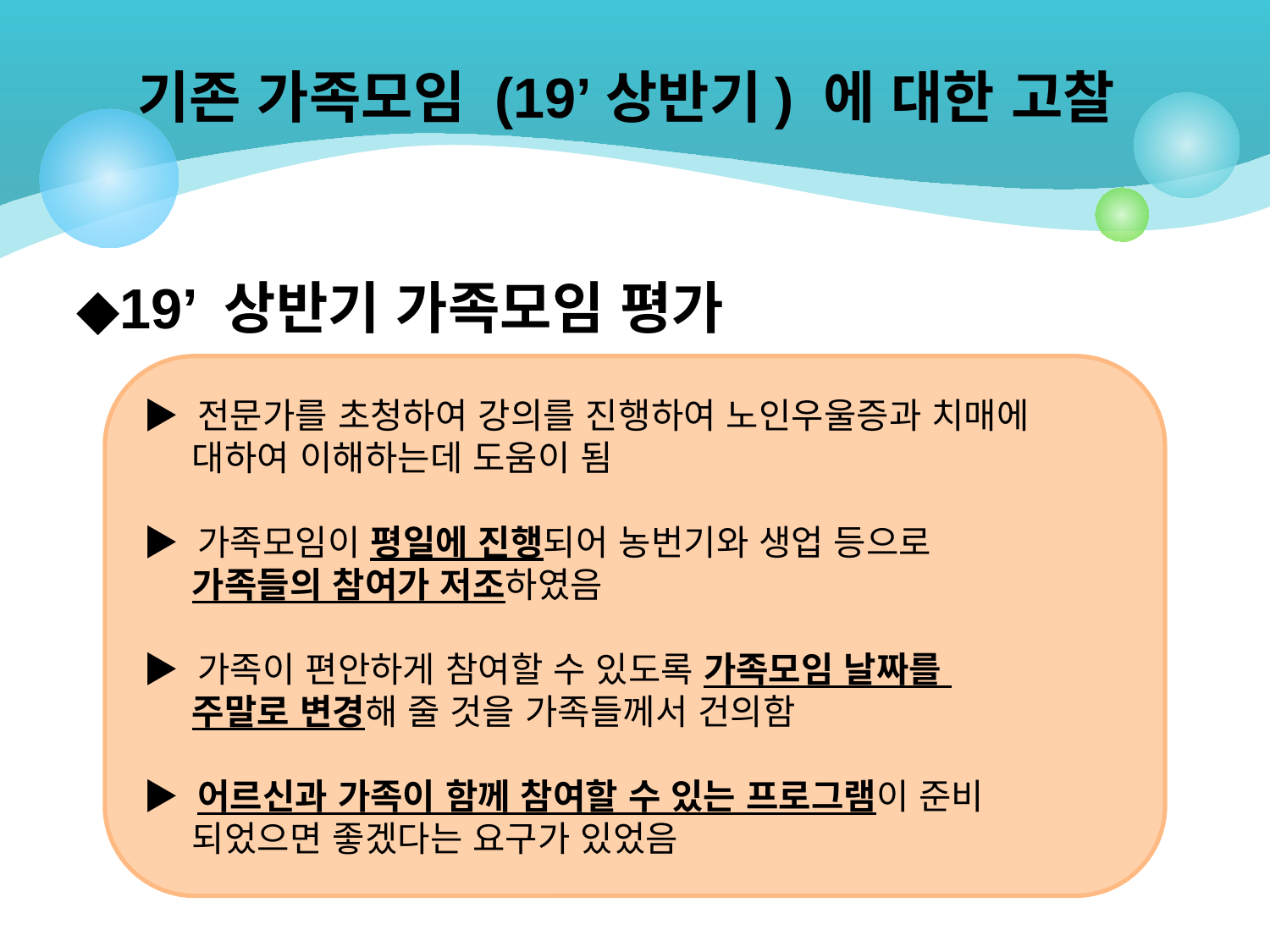

# 기존 가족모임 (19’상반기) 에 대한 고찰
◆19’ 상반기 가족모임 평가

▶ 전문가를 초청하여 강의를 진행하여 노인우울증과 치매에
    대하여 이해하는데 도움이 됨

▶ 가족모임이 평일에 진행되어 농번기와 생업 등으로
    가족들의 참여가 저조하였음

▶ 가족이 편안하게 참여할 수 있도록 가족모임 날짜를
    주말로 변경해 줄 것을 가족들께서 건의함

▶ 어르신과 가족이 함께 참여할 수 있는 프로그램이 준비
    되었으면 좋겠다는 요구가 있었음